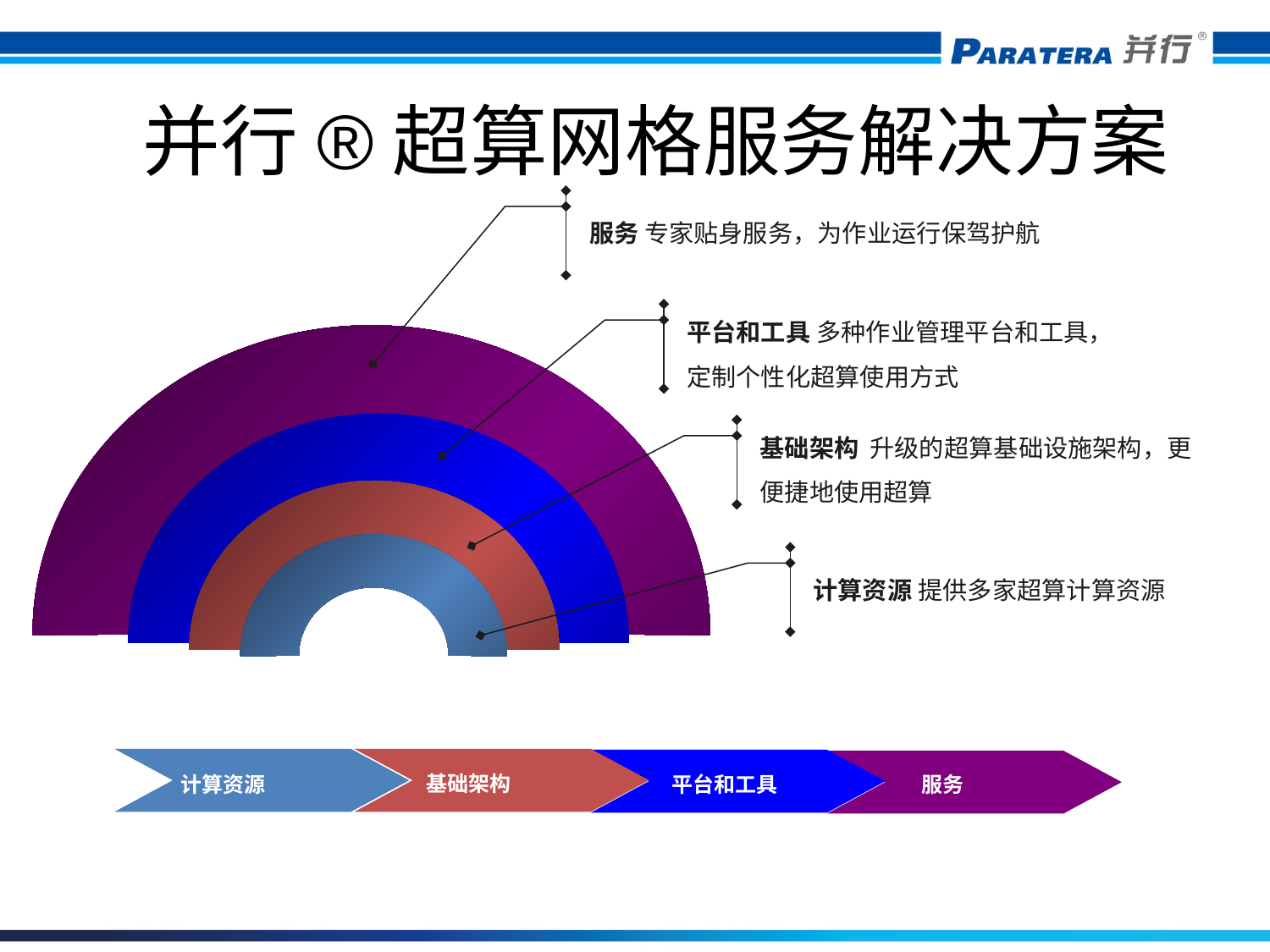

并行®超算网格服务解决方案
服务 专家贴身服务，为作业运行保驾护航
平台和工具 多种作业管理平台和工具，定制个性化超算使用方式

基础架构  升级的超算基础设施架构，更便捷地使用超算

计算资源 提供多家超算计算资源

基础架构
计算资源
平台和工具
服务